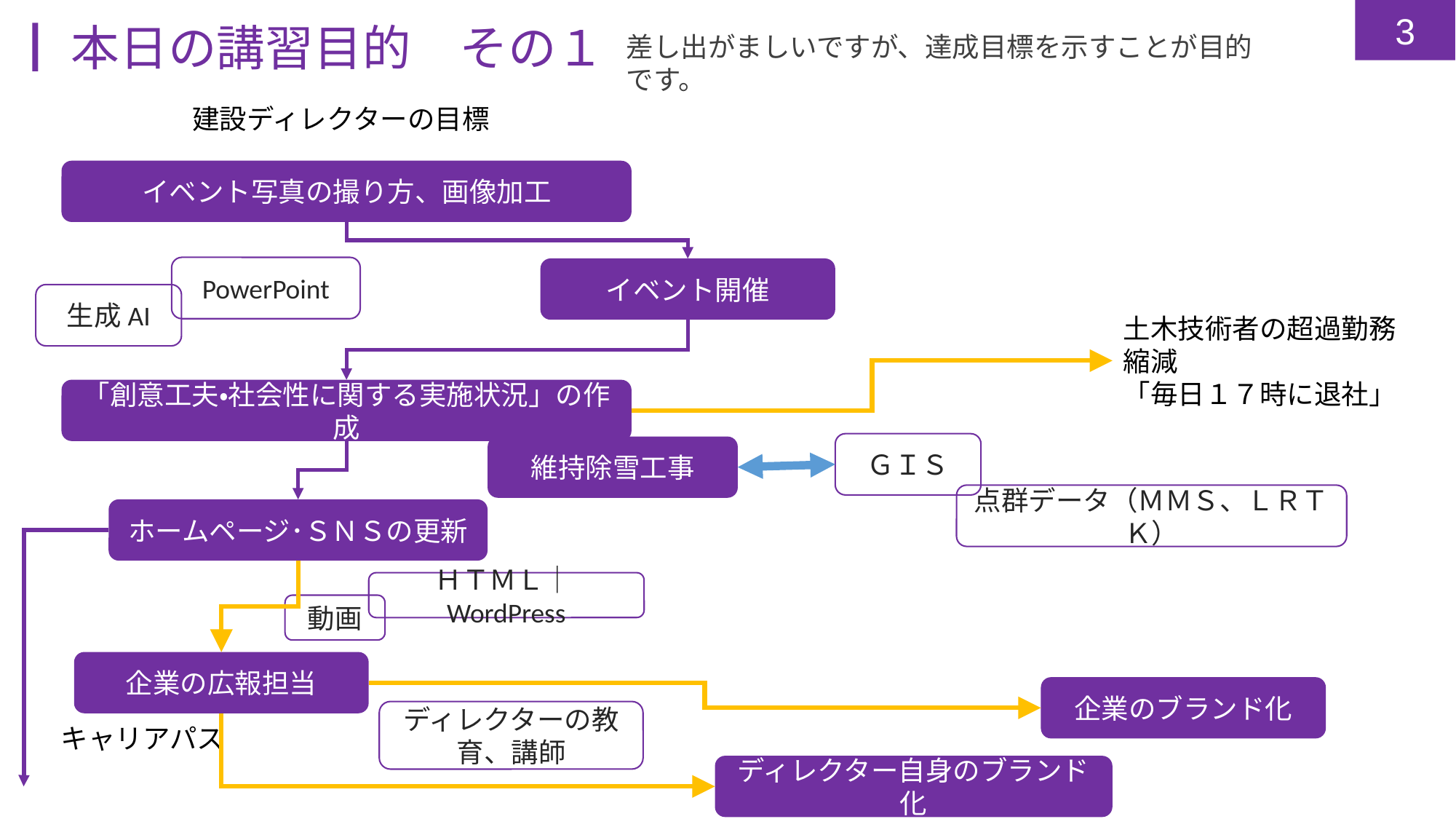

3
# ┃本日の講習目的　その１
差し出がましいですが、達成目標を示すことが目的です。
建設ディレクターの目標
イベント写真の撮り方、画像加工
PowerPoint
生成AI
イベント開催
土木技術者の超過勤務縮減
「毎日１７時に退社」
「創意工夫・社会性に関する実施状況」の作成
ＧＩＳ
維持除雪工事
点群データ（ＭＭＳ、ＬＲＴＫ）
ホームページ･ＳＮＳの更新
ＨＴＭＬ｜WordPress
動画
大HTML陸建設（株）供
企業の広報担当
企業のブランド化
ディレクターの教育、講師
キャリアパス
ディレクター自身のブランド化